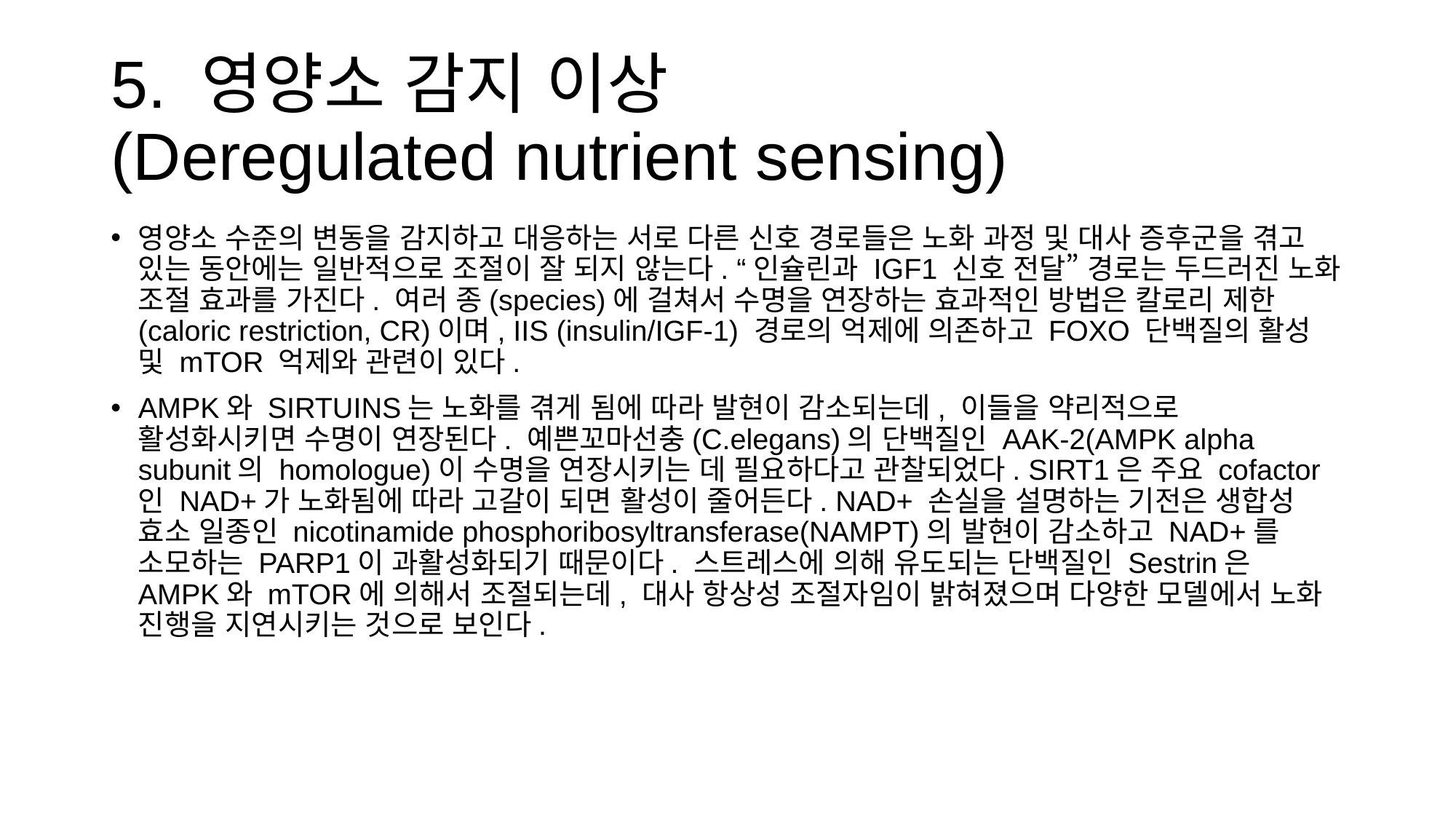

# 5. 영양소 감지 이상 (Deregulated nutrient sensing)
영양소 수준의 변동을 감지하고 대응하는 서로 다른 신호 경로들은 노화 과정 및 대사 증후군을 겪고 있는 동안에는 일반적으로 조절이 잘 되지 않는다. “인슐린과 IGF1 신호 전달” 경로는 두드러진 노화 조절 효과를 가진다. 여러 종(species)에 걸쳐서 수명을 연장하는 효과적인 방법은 칼로리 제한(caloric restriction, CR)이며, IIS (insulin/IGF-1) 경로의 억제에 의존하고 FOXO 단백질의 활성 및 mTOR 억제와 관련이 있다.
AMPK와 SIRTUINS는 노화를 겪게 됨에 따라 발현이 감소되는데, 이들을 약리적으로 활성화시키면 수명이 연장된다. 예쁜꼬마선충(C.elegans)의 단백질인 AAK-2(AMPK alpha subunit의 homologue)이 수명을 연장시키는 데 필요하다고 관찰되었다. SIRT1은 주요 cofactor인 NAD+가 노화됨에 따라 고갈이 되면 활성이 줄어든다. NAD+ 손실을 설명하는 기전은 생합성 효소 일종인 nicotinamide phosphoribosyltransferase(NAMPT)의 발현이 감소하고 NAD+를 소모하는 PARP1이 과활성화되기 때문이다. 스트레스에 의해 유도되는 단백질인 Sestrin은 AMPK와 mTOR에 의해서 조절되는데, 대사 항상성 조절자임이 밝혀졌으며 다양한 모델에서 노화 진행을 지연시키는 것으로 보인다.